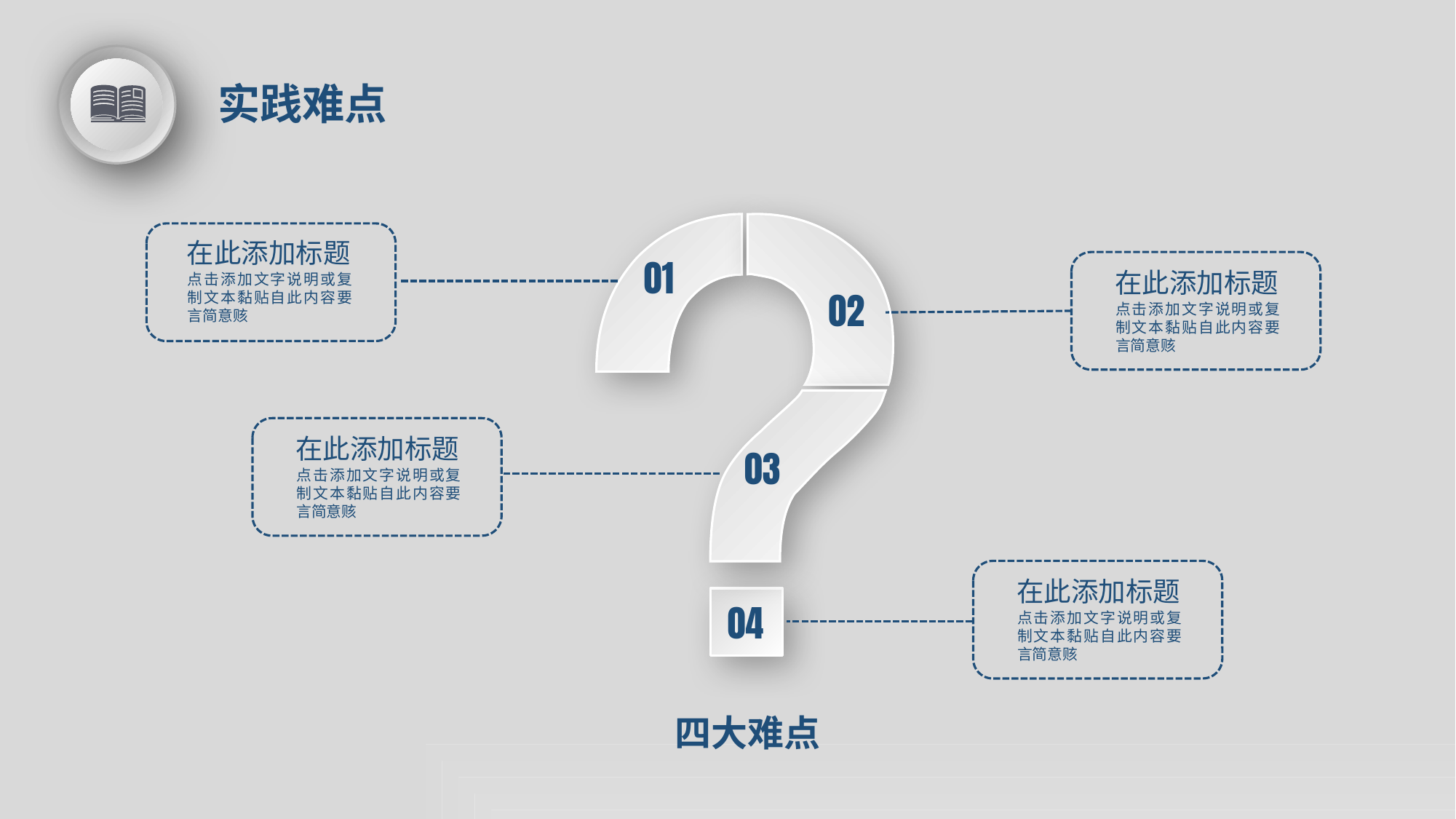

实践难点

在此添加标题
点击添加文字说明或复制文本黏贴自此内容要言简意赅
01

在此添加标题
点击添加文字说明或复制文本黏贴自此内容要言简意赅
02

在此添加标题
点击添加文字说明或复制文本黏贴自此内容要言简意赅
03

在此添加标题
点击添加文字说明或复制文本黏贴自此内容要言简意赅

04
四大难点